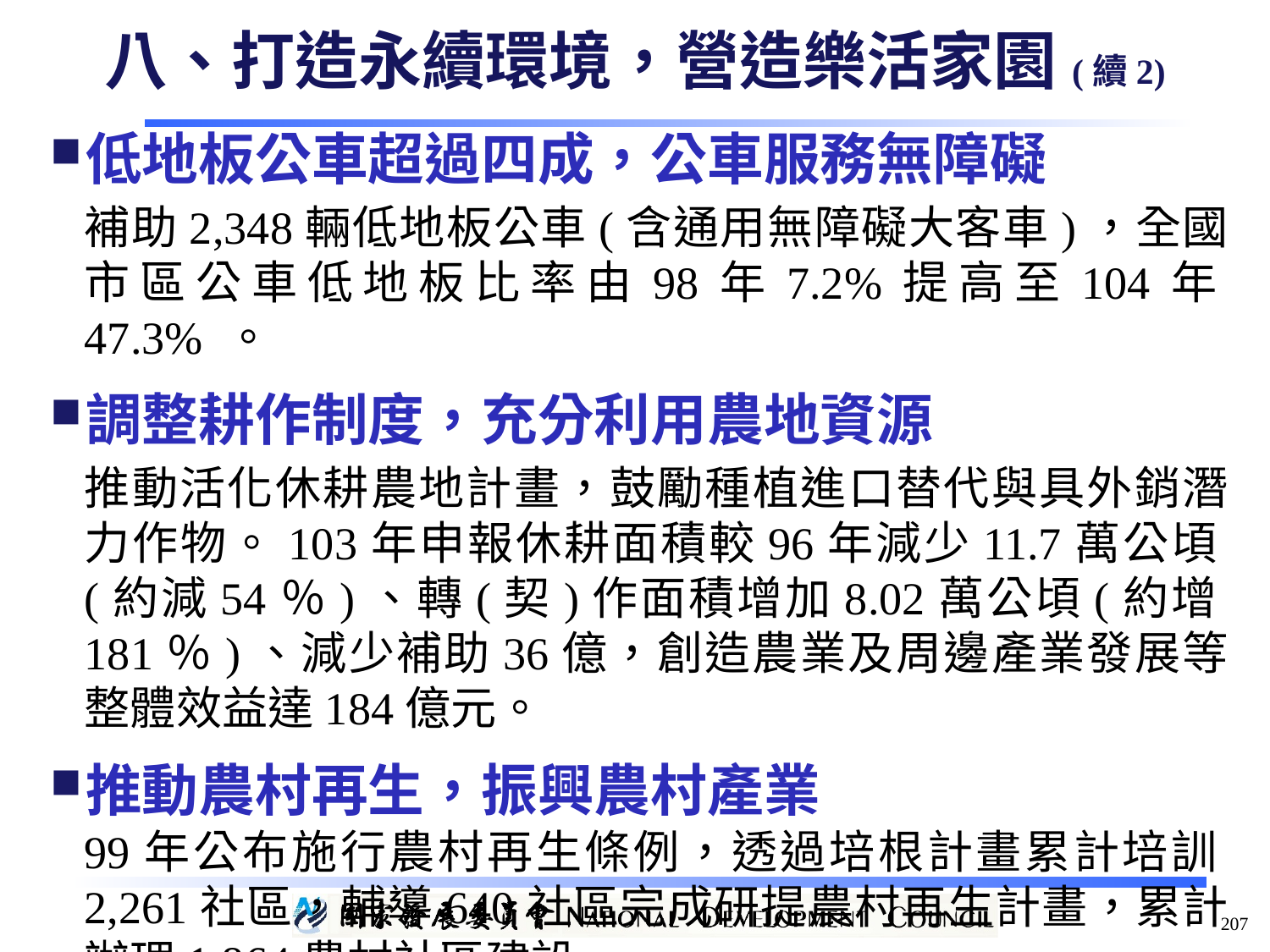

八、打造永續環境，營造樂活家園(續2)
低地板公車超過四成，公車服務無障礙
補助2,348輛低地板公車(含通用無障礙大客車)，全國市區公車低地板比率由98年7.2%提高至104年47.3% 。
調整耕作制度，充分利用農地資源
推動活化休耕農地計畫，鼓勵種植進口替代與具外銷潛力作物。103年申報休耕面積較96年減少11.7萬公頃(約減54％)、轉(契)作面積增加8.02萬公頃(約增181％)、減少補助36億，創造農業及周邊產業發展等整體效益達184億元。
推動農村再生，振興農村產業
99年公布施行農村再生條例，透過培根計畫累計培訓2,261社區，輔導640社區完成研提農村再生計畫，累計辦理1,864農村社區建設。
207